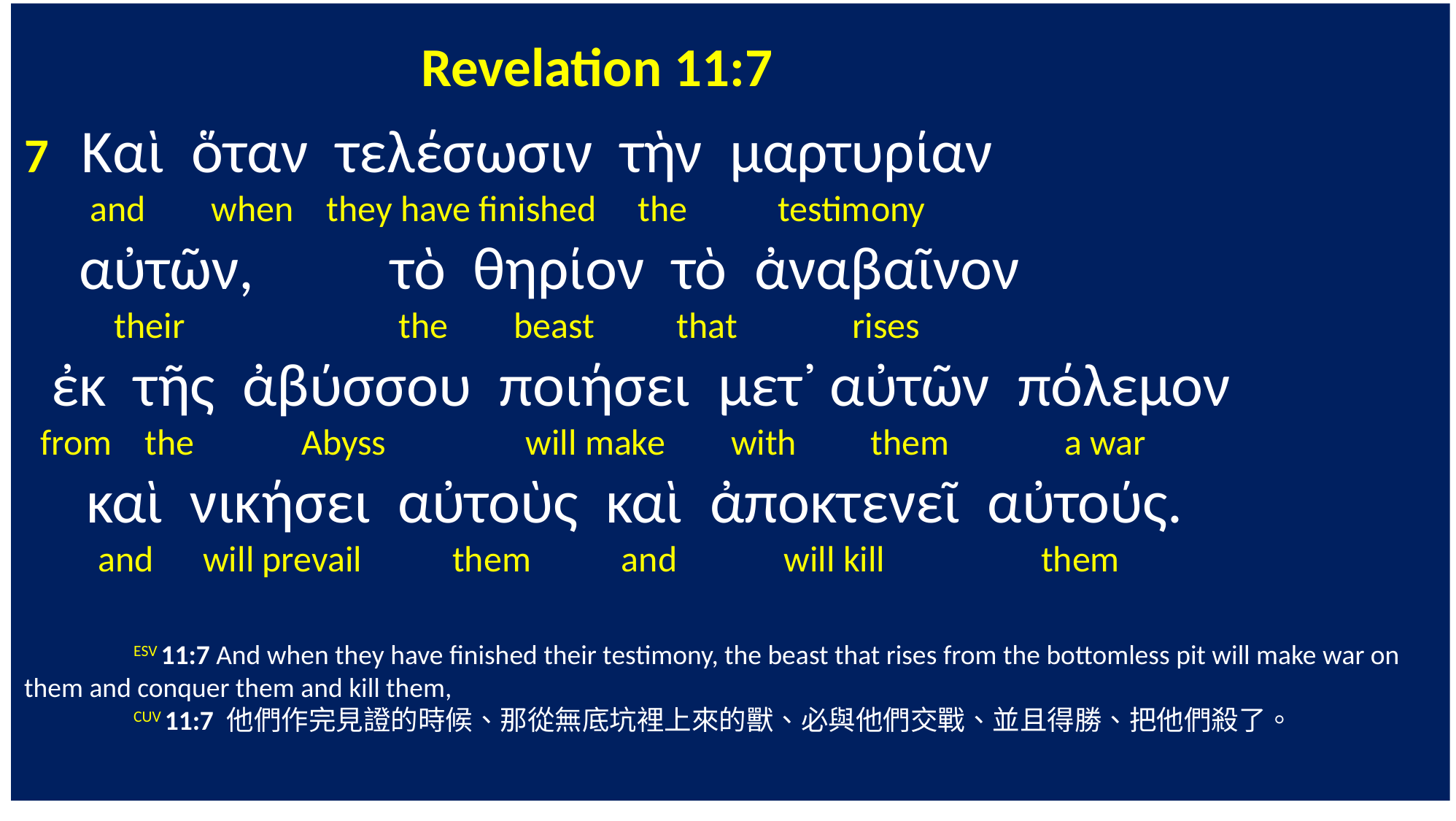

Revelation 11:7

7   Καὶ  ὅταν  τελέσωσιν  τὴν  μαρτυρίαν
        and        when    they have finished     the           testimony
    αὐτῶν,          τὸ  θηρίον  τὸ  ἀναβαῖνον
           their                          the        beast          that              rises
  ἐκ  τῆς  ἀβύσσου  ποιήσει  μετ᾽ αὐτῶν  πόλεμον
  from    the             Abyss                 will make        with         them              a war
     καὶ  νικήσει  αὐτοὺς  καὶ  ἀποκτενεῖ  αὐτούς.
         and      will prevail           them           and             will kill                   them

	ESV 11:7 And when they have finished their testimony, the beast that rises from the bottomless pit will make war on them and conquer them and kill them,
	CUV 11:7 他們作完見證的時候、那從無底坑裡上來的獸、必與他們交戰、並且得勝、把他們殺了。